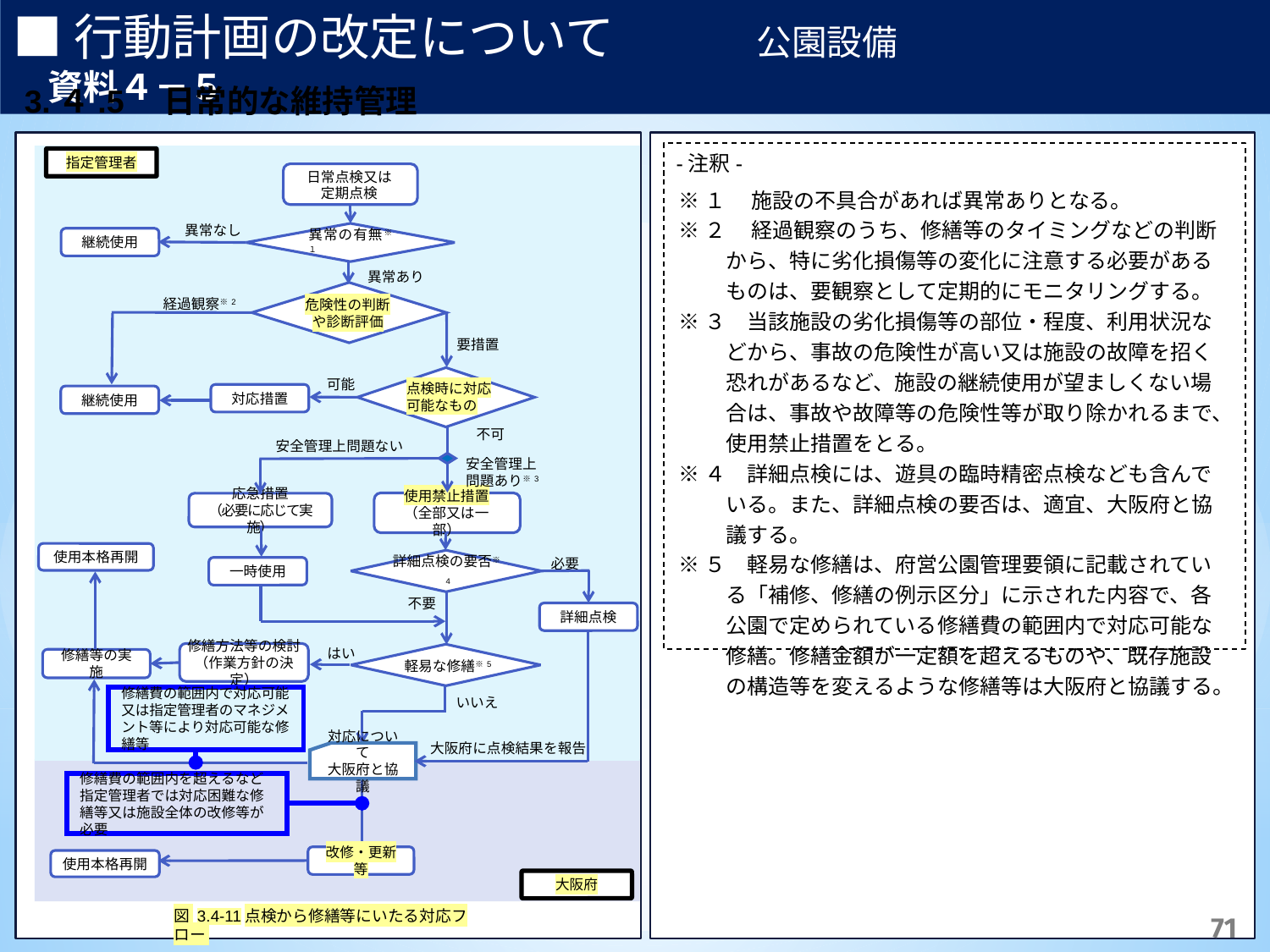

■行動計画の改定について　　　　公園設備　　　　　　　　　　　資料４－５
3.４.5　日常的な維持管理
(1)　基本的な考え方
ｚ【補足】	体制は主に行っている実施主体を記載しており、これによらない場合もある。
※1	日常点検の頻度は当該路線により異なり、交通量2万台/日以上の路線では週2回、それ以外では週1回の頻度で実施。
※2	臨時的に行う緊急点検等は必要に応じて随意実施。

-注釈-
※１　 施設の不具合があれば異常ありとなる。
※２　 経過観察のうち、修繕等のタイミングなどの判断から、特に劣化損傷等の変化に注意する必要があるものは、要観察として定期的にモニタリングする。
※３　当該施設の劣化損傷等の部位・程度、利用状況などから、事故の危険性が高い又は施設の故障を招く恐れがあるなど、施設の継続使用が望ましくない場合は、事故や故障等の危険性等が取り除かれるまで、使用禁止措置をとる。
※４　詳細点検には、遊具の臨時精密点検なども含んでいる。また、詳細点検の要否は、適宜、大阪府と協議する。
※５　軽易な修繕は、府営公園管理要領に記載されている「補修、修繕の例示区分」に示された内容で、各公園で定められている修繕費の範囲内で対応可能な修繕。修繕金額が一定額を超えるものや、既存施設の構造等を変えるような修繕等は大阪府と協議する。

指定管理者

日常点検又は
定期点検
異常なし
異常の有無※１
継続使用
異常あり

危険性の判断
や診断評価
経過観察※2
要措置

点検時に対応
可能なもの
可能
対応措置
継続使用

不可
安全管理上
問題あり※3
安全管理上問題ない

使用禁止措置
（全部又は一部）
応急措置
（必要に応じて実施）

詳細点検の要否※4
必要
一時使用
不要
詳細点検
大阪府に点検結果を報告

修繕方法等の検討
（作業方針の決定）

軽易な修繕※5
はい
修繕等の実施
いいえ
修繕費の範囲内で対応可能又は指定管理者のマネジメント等により対応可能な修繕等

対応について
大阪府と協議
修繕費の範囲内を超えるなど指定管理者では対応困難な修繕等又は施設全体の改修等が必要
改修・更新等

大阪府

使用本格再開
使用本格再開
図 3.4‑11点検から修繕等にいたる対応フロー
71